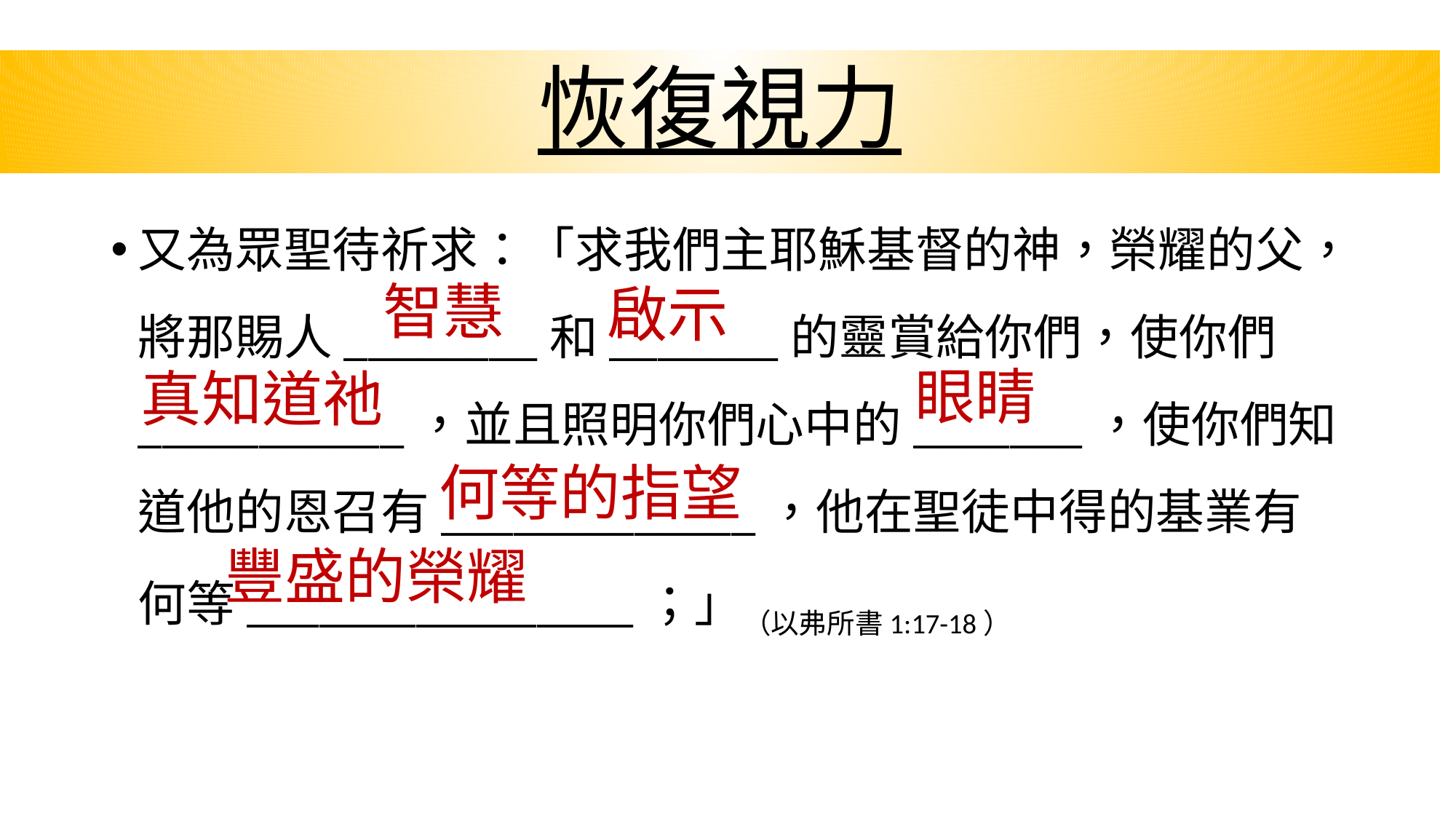

# 恢復視力
又為眾聖待祈求：「求我們主耶穌基督的神，榮耀的父，將那賜人________和_______的靈賞給你們，使你們___________，並且照明你們心中的_______，使你們知道他的恩召有_____________，他在聖徒中得的基業有何等________________；」（以弗所書1:17-18）

智慧
啟示
眼睛
真知道祂
何等的指望
豐盛的榮耀